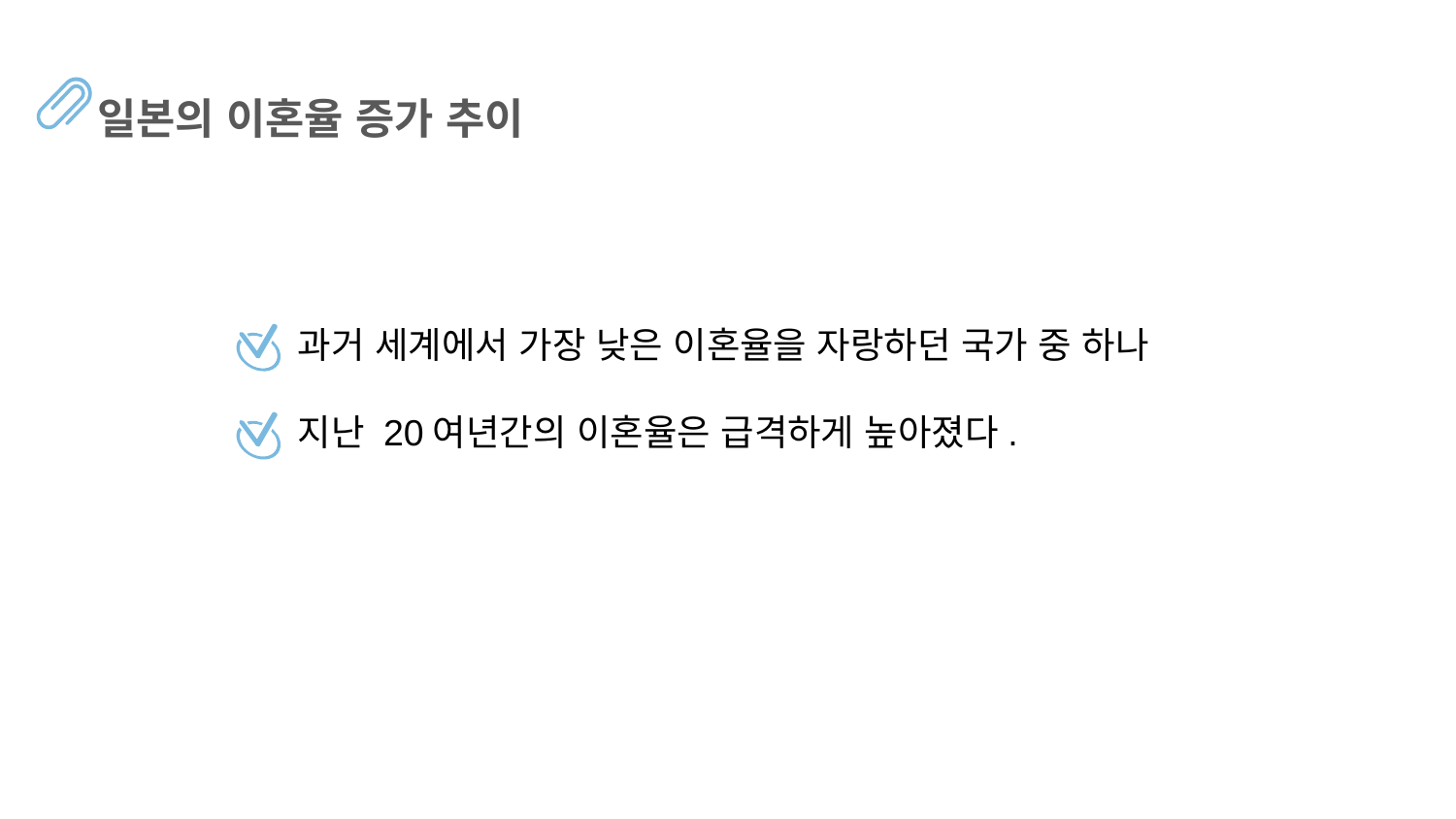

일본의 이혼율 증가 추이

과거 세계에서 가장 낮은 이혼율을 자랑하던 국가 중 하나

지난 20여년간의 이혼율은 급격하게 높아졌다.